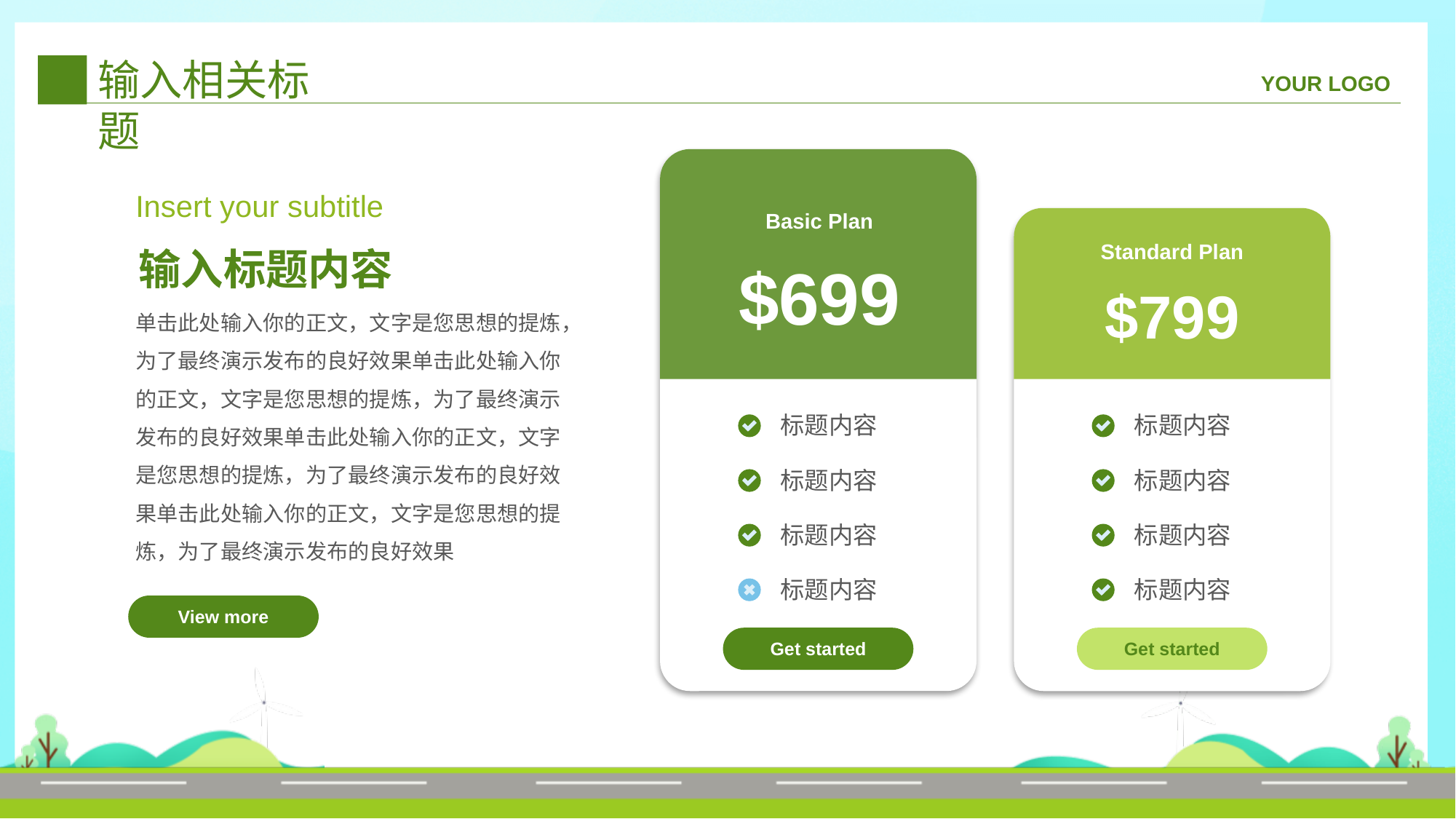

输入相关标题

Basic Plan
$699
标题内容
标题内容

标题内容

标题内容

Get started

Insert your subtitle
输入标题内容
单击此处输入你的正文，文字是您思想的提炼，为了最终演示发布的良好效果单击此处输入你的正文，文字是您思想的提炼，为了最终演示发布的良好效果单击此处输入你的正文，文字是您思想的提炼，为了最终演示发布的良好效果单击此处输入你的正文，文字是您思想的提炼，为了最终演示发布的良好效果

Standard Plan
$799
标题内容

标题内容

标题内容

标题内容

Get started

View more